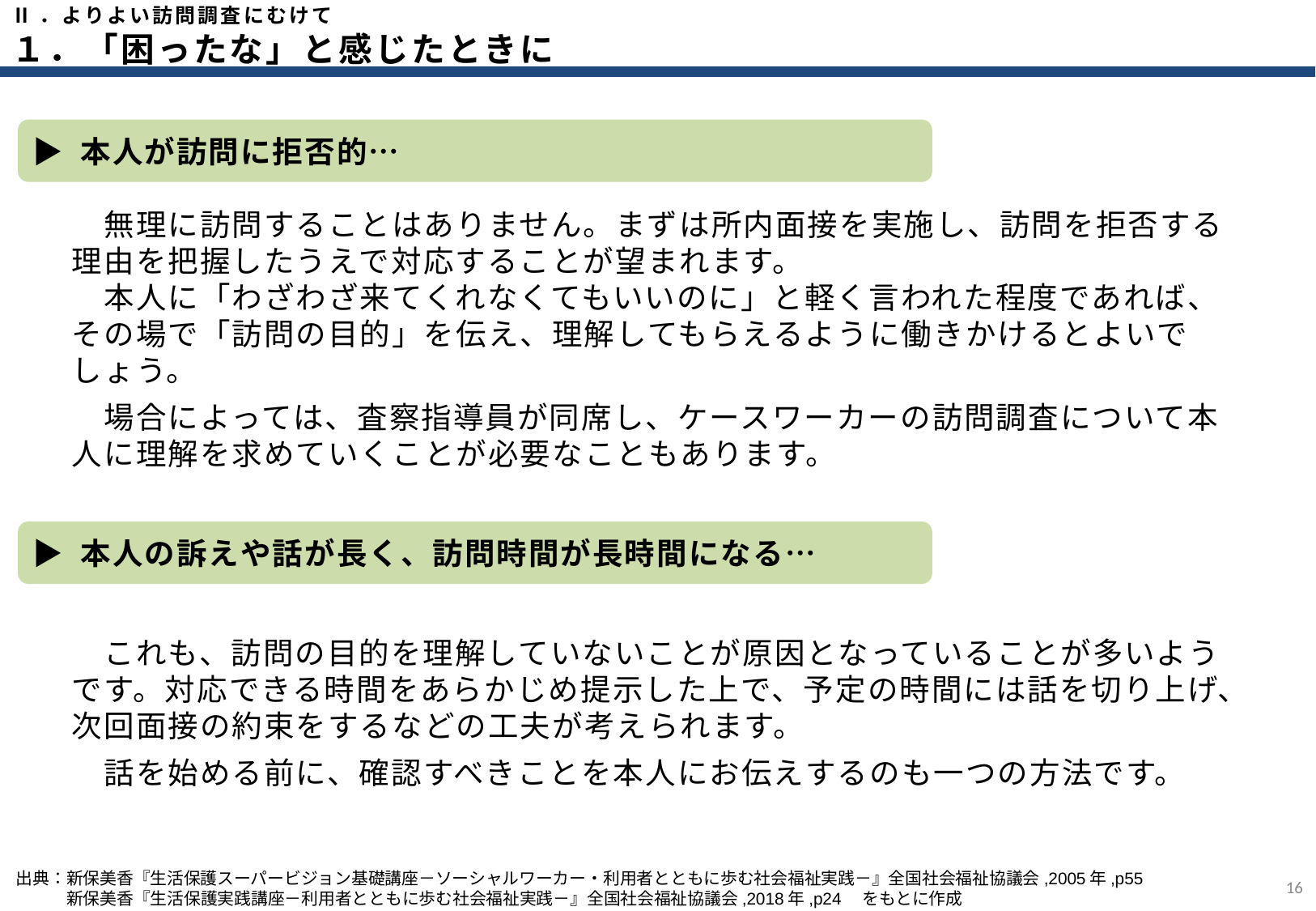

Ⅱ．よりよい訪問調査にむけて
１．「困ったな」と感じたときに
▶ 本人が訪問に拒否的…
　無理に訪問することはありません。まずは所内面接を実施し、訪問を拒否する理由を把握したうえで対応することが望まれます。
　本人に「わざわざ来てくれなくてもいいのに」と軽く言われた程度であれば、その場で「訪問の目的」を伝え、理解してもらえるように働きかけるとよいでしょう。
　場合によっては、査察指導員が同席し、ケースワーカーの訪問調査について本人に理解を求めていくことが必要なこともあります。
▶ 本人の訴えや話が長く、訪問時間が長時間になる…
　これも、訪問の目的を理解していないことが原因となっていることが多いようです。対応できる時間をあらかじめ提示した上で、予定の時間には話を切り上げ、次回面接の約束をするなどの工夫が考えられます。
　話を始める前に、確認すべきことを本人にお伝えするのも一つの方法です。
16
出典：新保美香『生活保護スーパービジョン基礎講座－ソーシャルワーカー・利用者とともに歩む社会福祉実践－』全国社会福祉協議会,2005年,p55
　　　新保美香『生活保護実践講座－利用者とともに歩む社会福祉実践－』全国社会福祉協議会,2018年,p24　をもとに作成